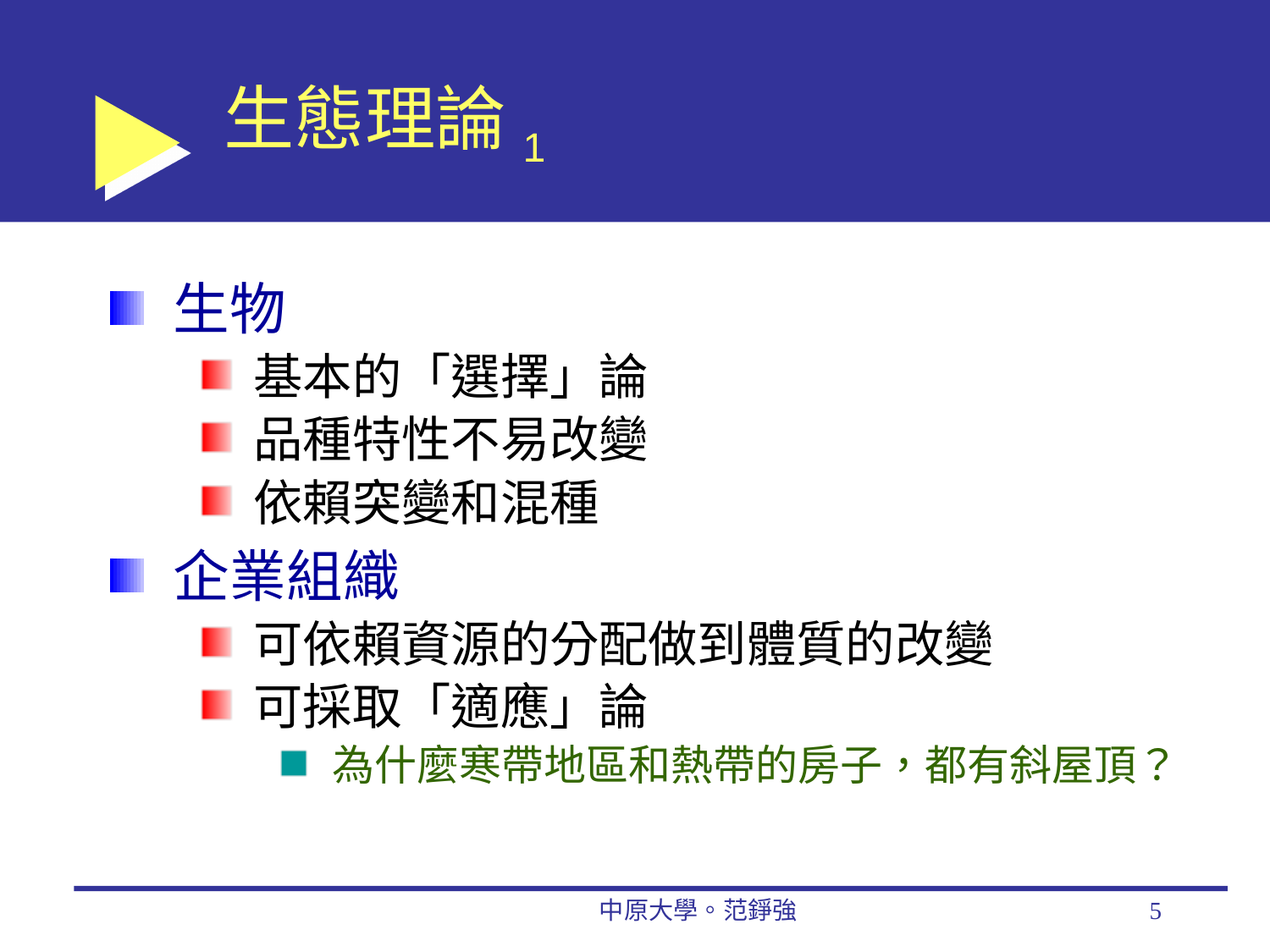

# 生態理論1
生物
基本的「選擇」論
品種特性不易改變
依賴突變和混種
企業組織
可依賴資源的分配做到體質的改變
可採取「適應」論
為什麼寒帶地區和熱帶的房子，都有斜屋頂？
中原大學。范錚強
5